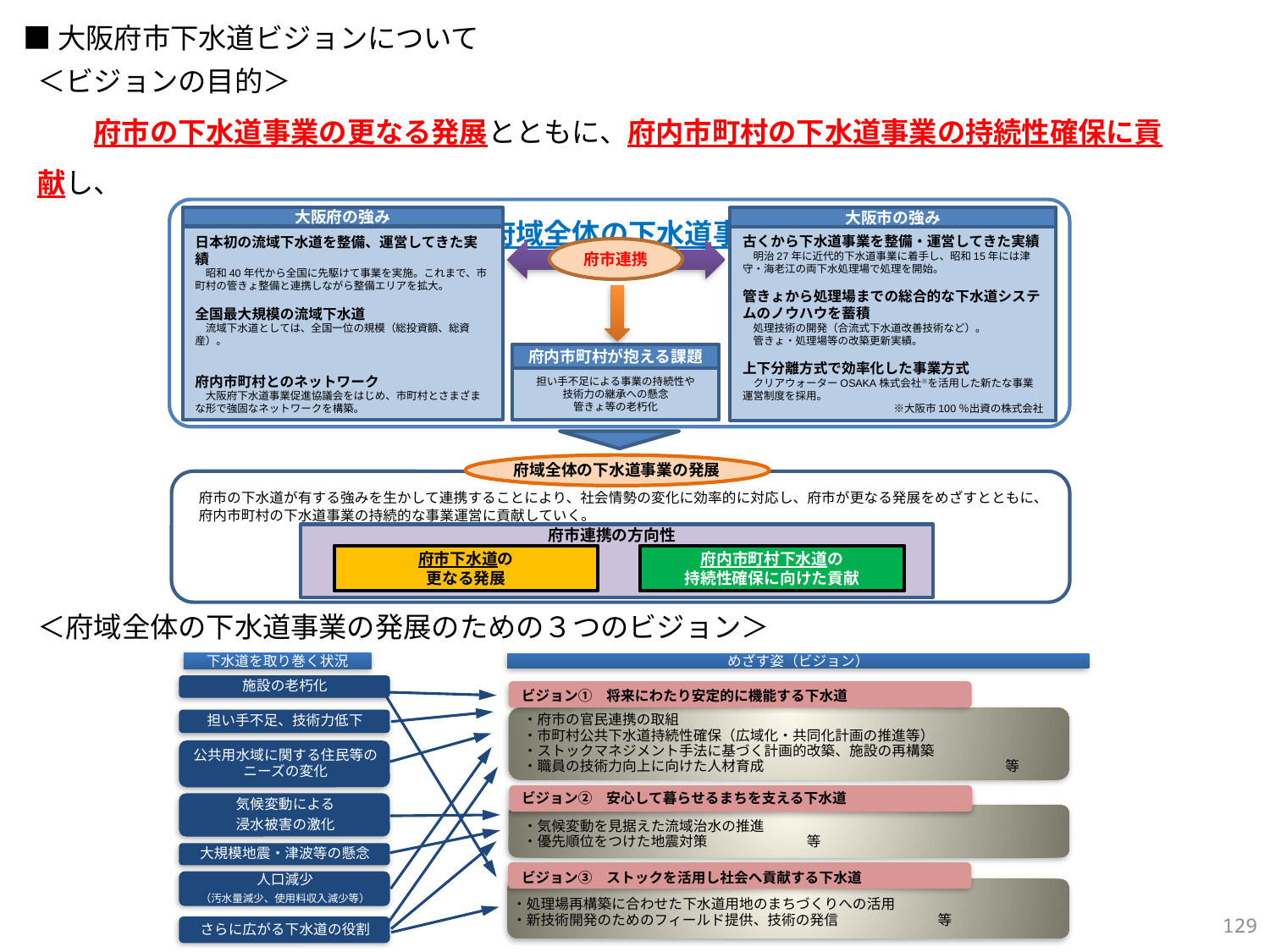

■大阪府市下水道ビジョンについて
＜ビジョンの目的＞
　　府市の下水道事業の更なる発展とともに、府内市町村の下水道事業の持続性確保に貢献し、
　　　　　　　　　　　　　　　　府域全体の下水道事業の発展をめざす。

大阪市の強み
大阪府の強み
古くから下水道事業を整備・運営してきた実績
　明治27年に近代的下水道事業に着手し、昭和15年には津守・海老江の両下水処理場で処理を開始。

管きょから処理場までの総合的な下水道システムのノウハウを蓄積
　処理技術の開発（合流式下水道改善技術など）。
　管きょ・処理場等の改築更新実績。

上下分離方式で効率化した事業方式
　クリアウォーターOSAKA株式会社※を活用した新たな事業運営制度を採用。
　　　　　　　　※大阪市100％出資の株式会社

日本初の流域下水道を整備、運営してきた実績
　昭和40年代から全国に先駆けて事業を実施。これまで、市町村の管きょ整備と連携しながら整備エリアを拡大。

全国最大規模の流域下水道
　流域下水道としては、全国一位の規模（総投資額、総資産）。

府内市町村とのネットワーク
　大阪府下水道事業促進協議会をはじめ、市町村とさまざまな形で強固なネットワークを構築。

府市連携

府内市町村が抱える課題
担い手不足による事業の持続性や
技術力の継承への懸念
管きょ等の老朽化

府域全体の下水道事業の発展

府市の下水道が有する強みを生かして連携することにより、社会情勢の変化に効率的に対応し、府市が更なる発展をめざすとともに、府内市町村の下水道事業の持続的な事業運営に貢献していく。
府市連携の方向性

府市下水道の
更なる発展
府内市町村下水道の
持続性確保に向けた貢献
＜府域全体の下水道事業の発展のための３つのビジョン＞
下水道を取り巻く状況
めざす姿（ビジョン）
施設の老朽化
担い手不足、技術力低下
公共用水域に関する住民等のニーズの変化
気候変動による
浸水被害の激化
大規模地震・津波等の懸念
人口減少
（汚水量減少、使用料収入減少等）
さらに広がる下水道の役割
　ビジョン①　将来にわたり安定的に機能する下水道

・府市の官民連携の取組
・市町村公共下水道持続性確保（広域化・共同化計画の推進等）
・ストックマネジメント手法に基づく計画的改築、施設の再構築
・職員の技術力向上に向けた人材育成　　　　　　　　　　　　　　　　　等
　ビジョン②　安心して暮らせるまちを支える下水道

・気候変動を見据えた流域治水の推進
・優先順位をつけた地震対策　　　　　　　等
　ビジョン③　ストックを活用し社会へ貢献する下水道

・処理場再構築に合わせた下水道用地のまちづくりへの活用
・新技術開発のためのフィールド提供、技術の発信　　　　　　　等
129